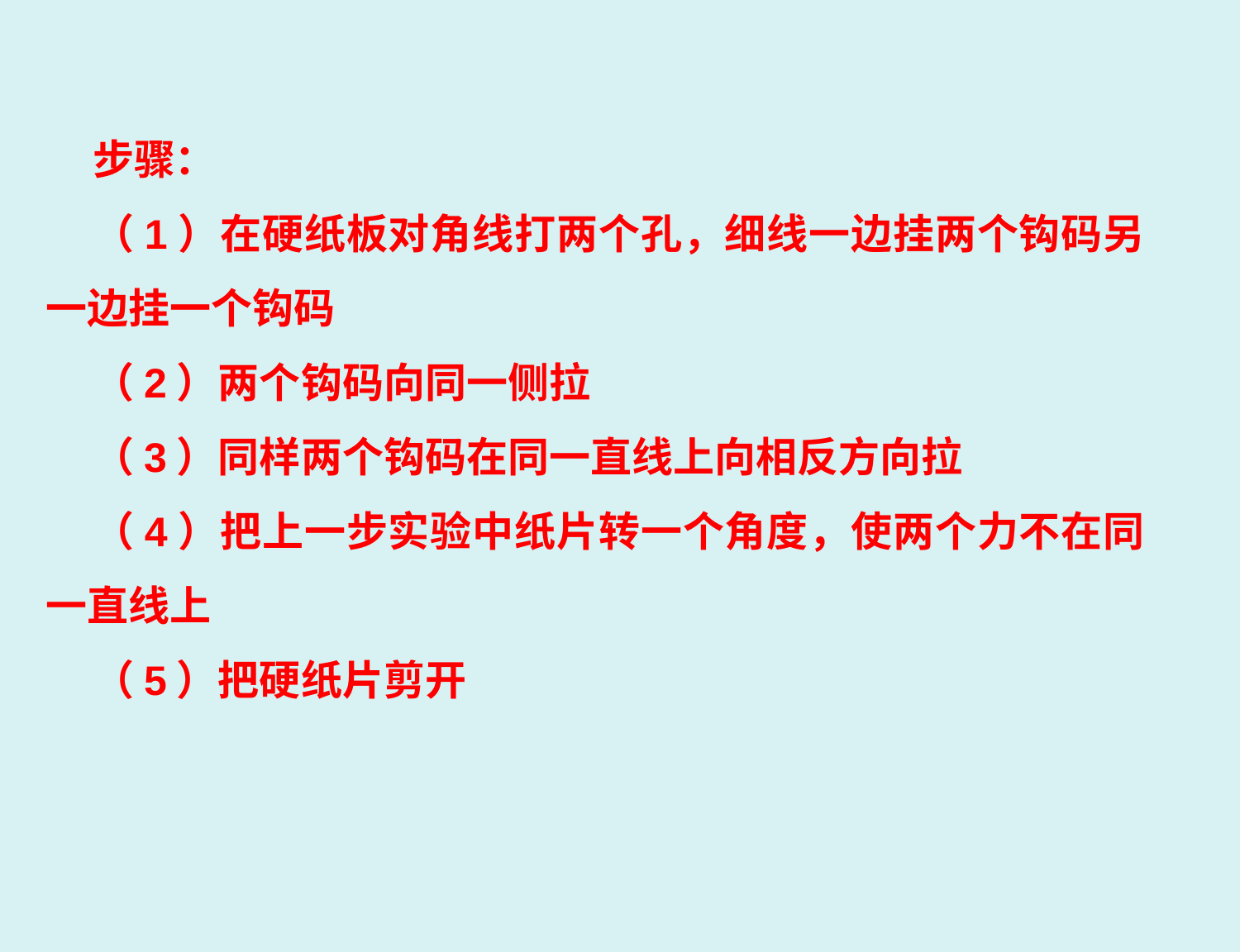

步骤：
（1）在硬纸板对角线打两个孔，细线一边挂两个钩码另一边挂一个钩码
（2）两个钩码向同一侧拉
（3）同样两个钩码在同一直线上向相反方向拉
（4）把上一步实验中纸片转一个角度，使两个力不在同一直线上
（5）把硬纸片剪开